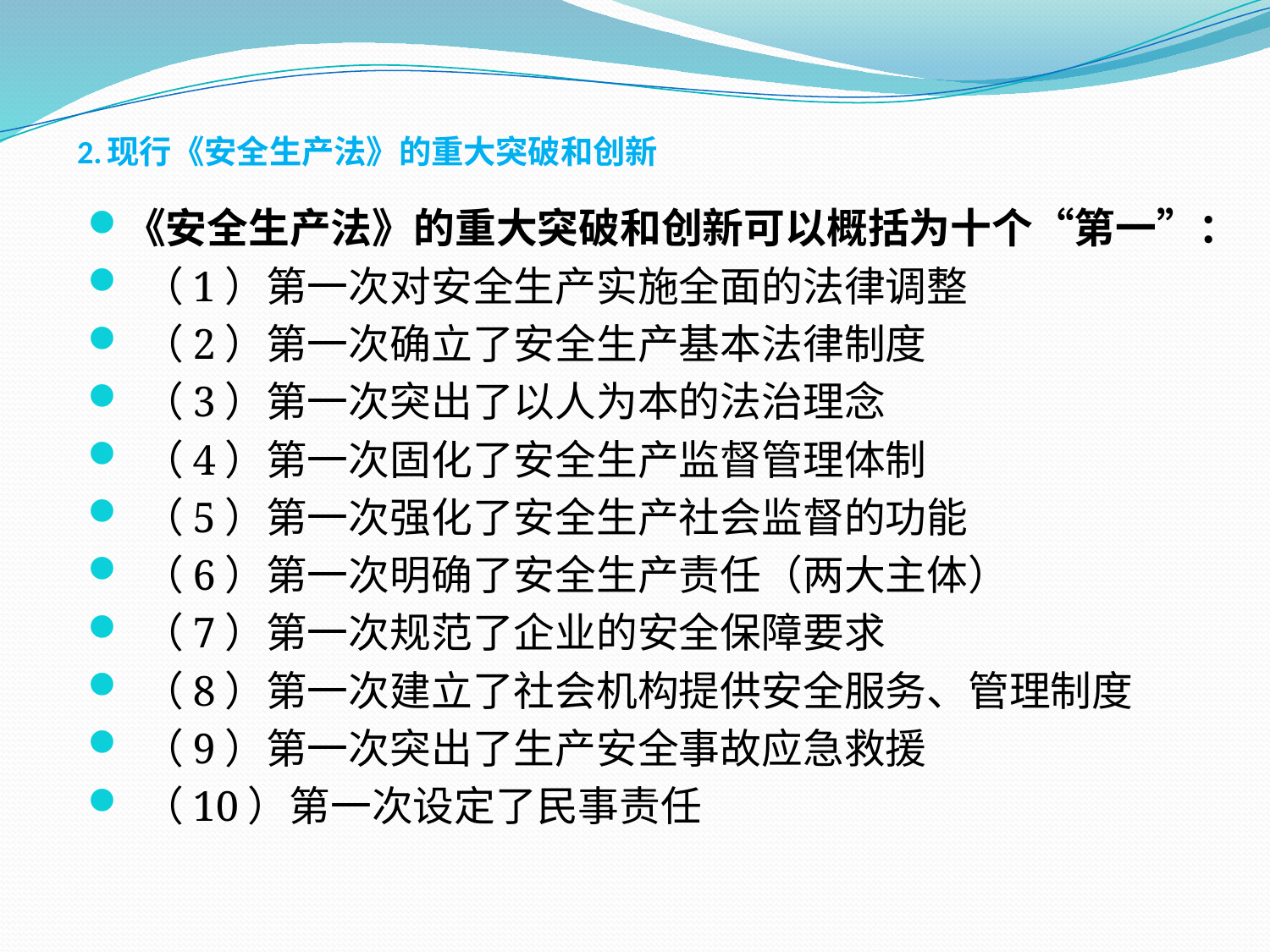

# 2.现行《安全生产法》的重大突破和创新
《安全生产法》的重大突破和创新可以概括为十个“第一”：
 （1）第一次对安全生产实施全面的法律调整
 （2）第一次确立了安全生产基本法律制度
 （3）第一次突出了以人为本的法治理念
 （4）第一次固化了安全生产监督管理体制
 （5）第一次强化了安全生产社会监督的功能
 （6）第一次明确了安全生产责任（两大主体）
 （7）第一次规范了企业的安全保障要求
 （8）第一次建立了社会机构提供安全服务、管理制度
 （9）第一次突出了生产安全事故应急救援
 （10）第一次设定了民事责任